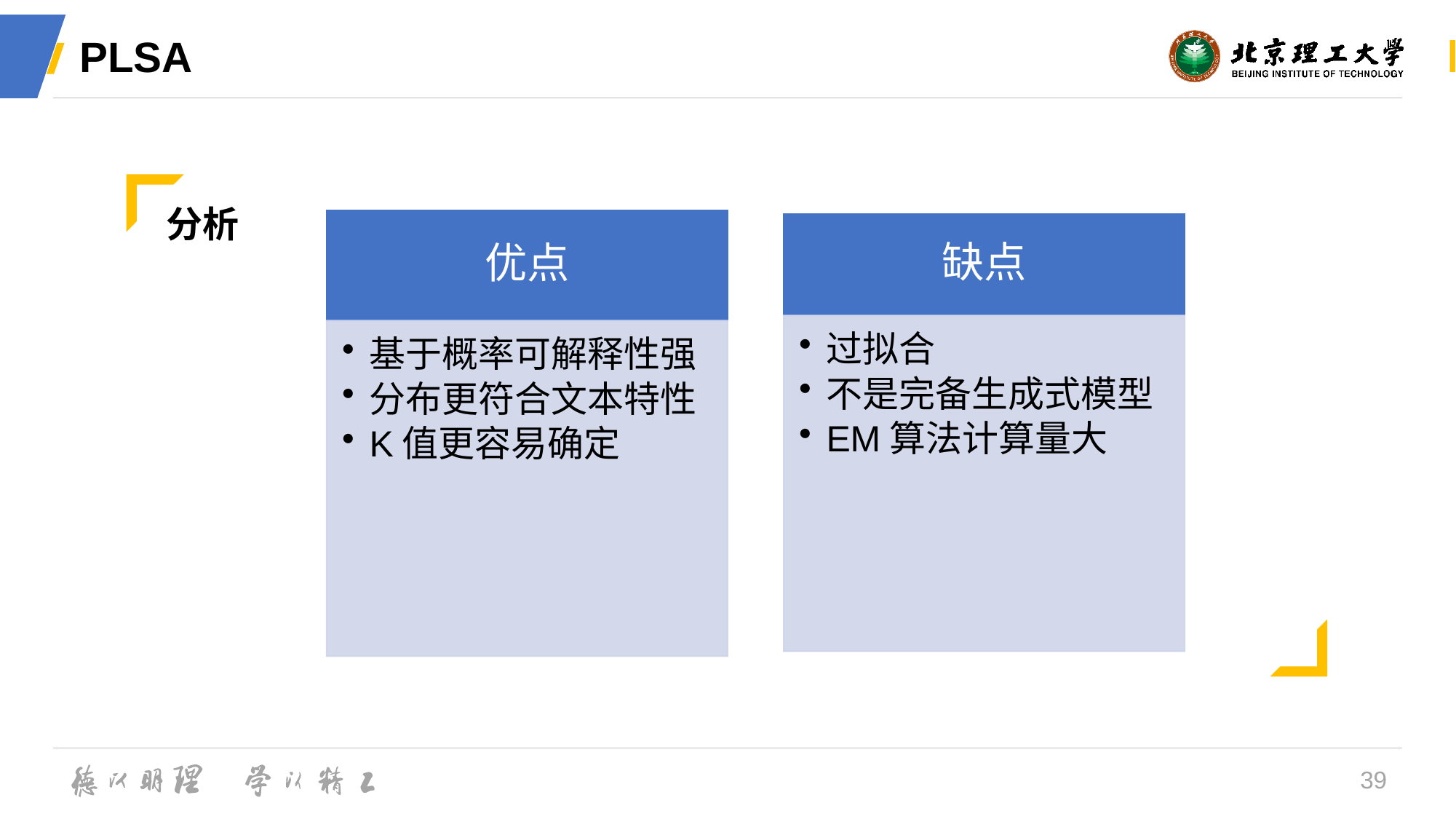

# PLSA

分析
优点
基于概率可解释性强
分布更符合文本特性
K值更容易确定
缺点
过拟合
不是完备生成式模型
EM算法计算量大